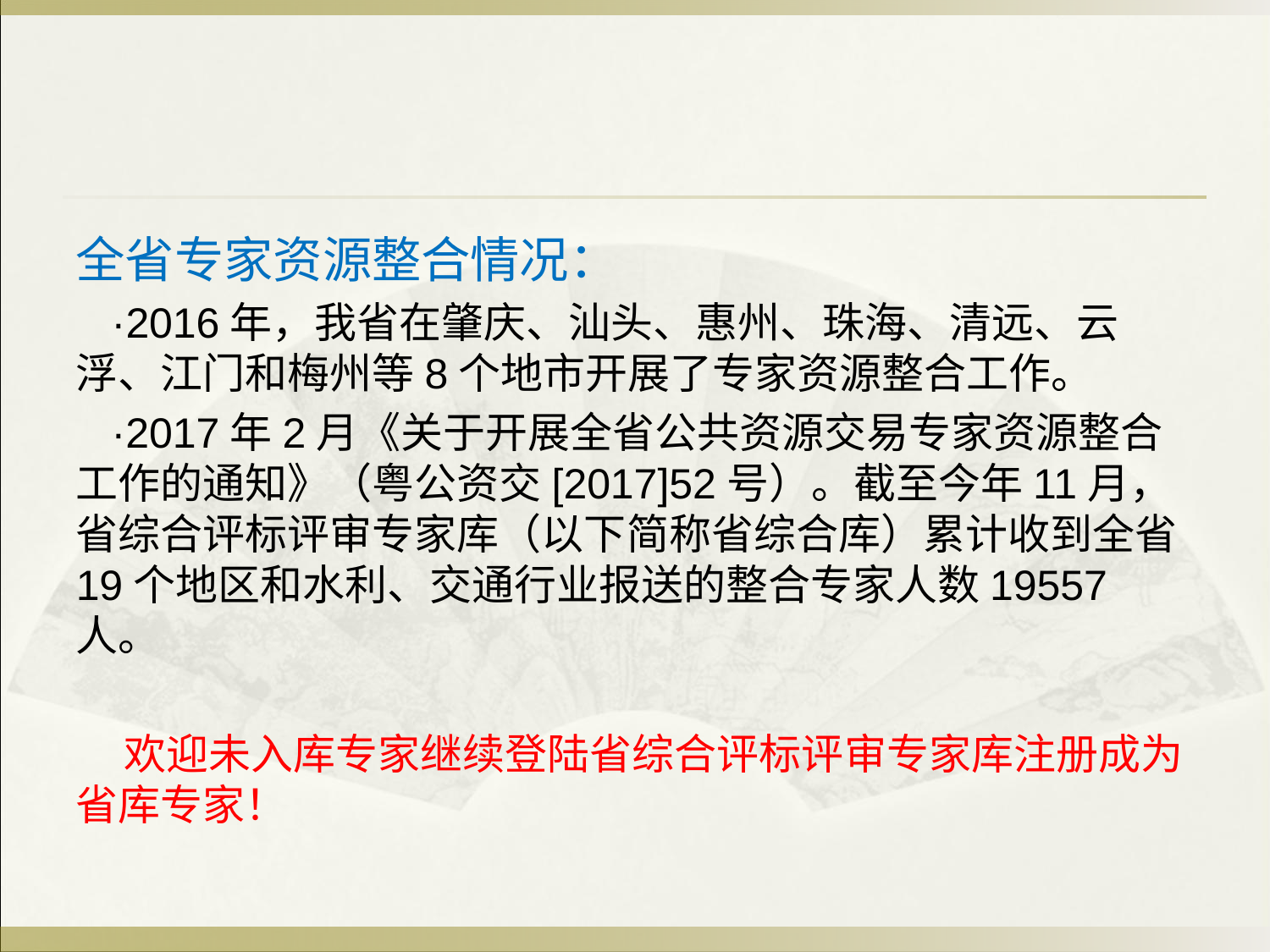

#
全省专家资源整合情况：
   ·2016年，我省在肇庆、汕头、惠州、珠海、清远、云浮、江门和梅州等8个地市开展了专家资源整合工作。
   ·2017年2月《关于开展全省公共资源交易专家资源整合工作的通知》（粤公资交[2017]52号）。截至今年11月，省综合评标评审专家库（以下简称省综合库）累计收到全省19个地区和水利、交通行业报送的整合专家人数19557人。

    欢迎未入库专家继续登陆省综合评标评审专家库注册成为省库专家！